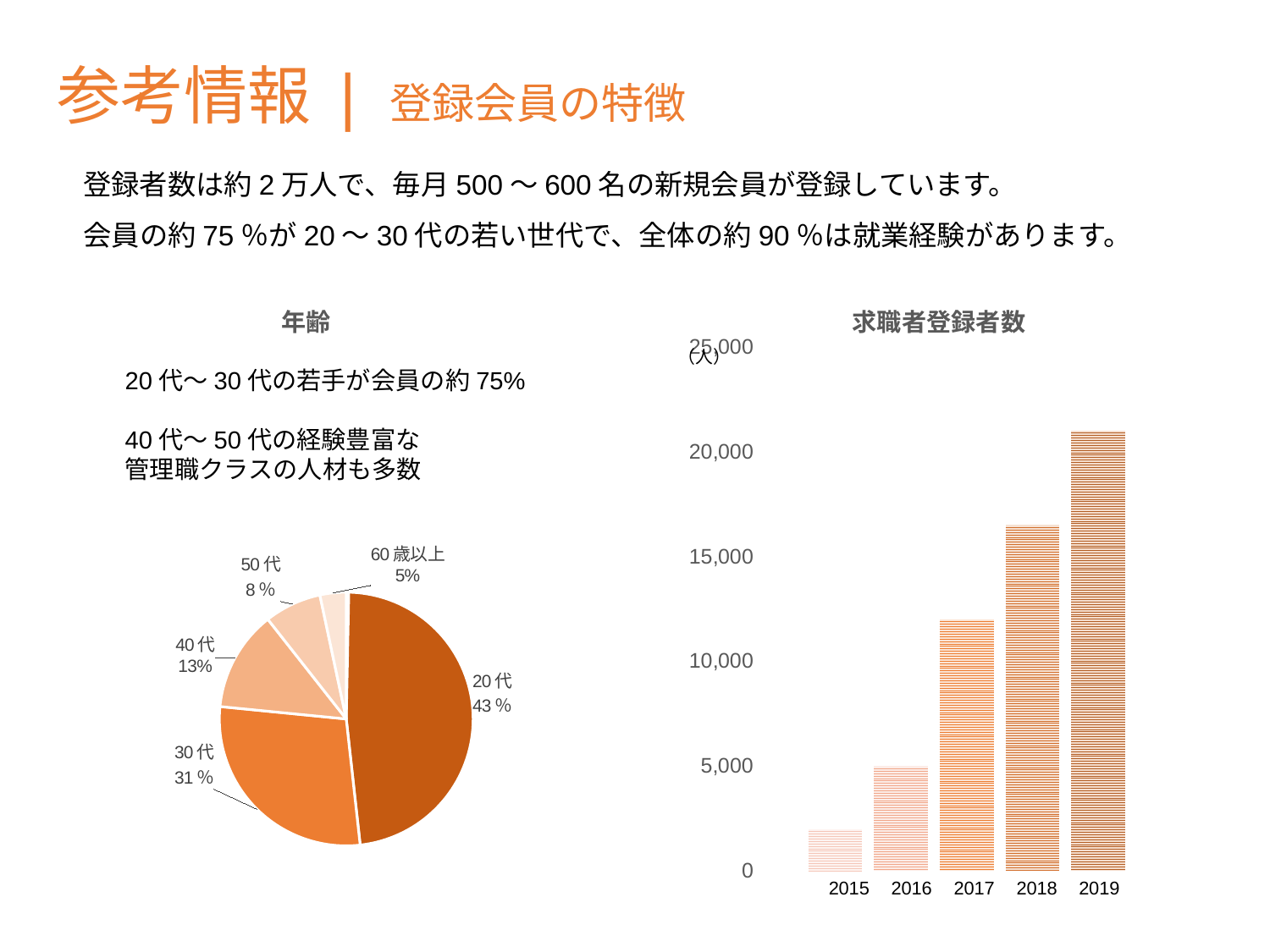

参考情報 | 登録会員の特徴
登録者数は約2万人で、毎月500～600名の新規会員が登録しています。
会員の約75％が20～30代の若い世代で、全体の約90％は就業経験があります。
年齢
求職者登録者数

### Chart:

| Category | 2015 | 2016 | 2017 | 2018 | 2019.9 |
|---|---|---|---|---|---|
| カテゴリ 1 | 2000.0 | 5000.0 | 12000.0 | 16500.0 | 21000.0 |
（人）
20代～30代の若手が会員の約75%

40代～50代の経験豊富な
管理職クラスの人材も多数

### Chart

| Category |  |
|---|---|
| 10代 | 31.0 |
| 20代 | 4614.0 |
| 30代 | 2728.0 |
| 40代 | 1235.0 |
| 50代 | 700.0 |
| 60歳以上 | 321.0 |
2015
2016
2017
2018
2019